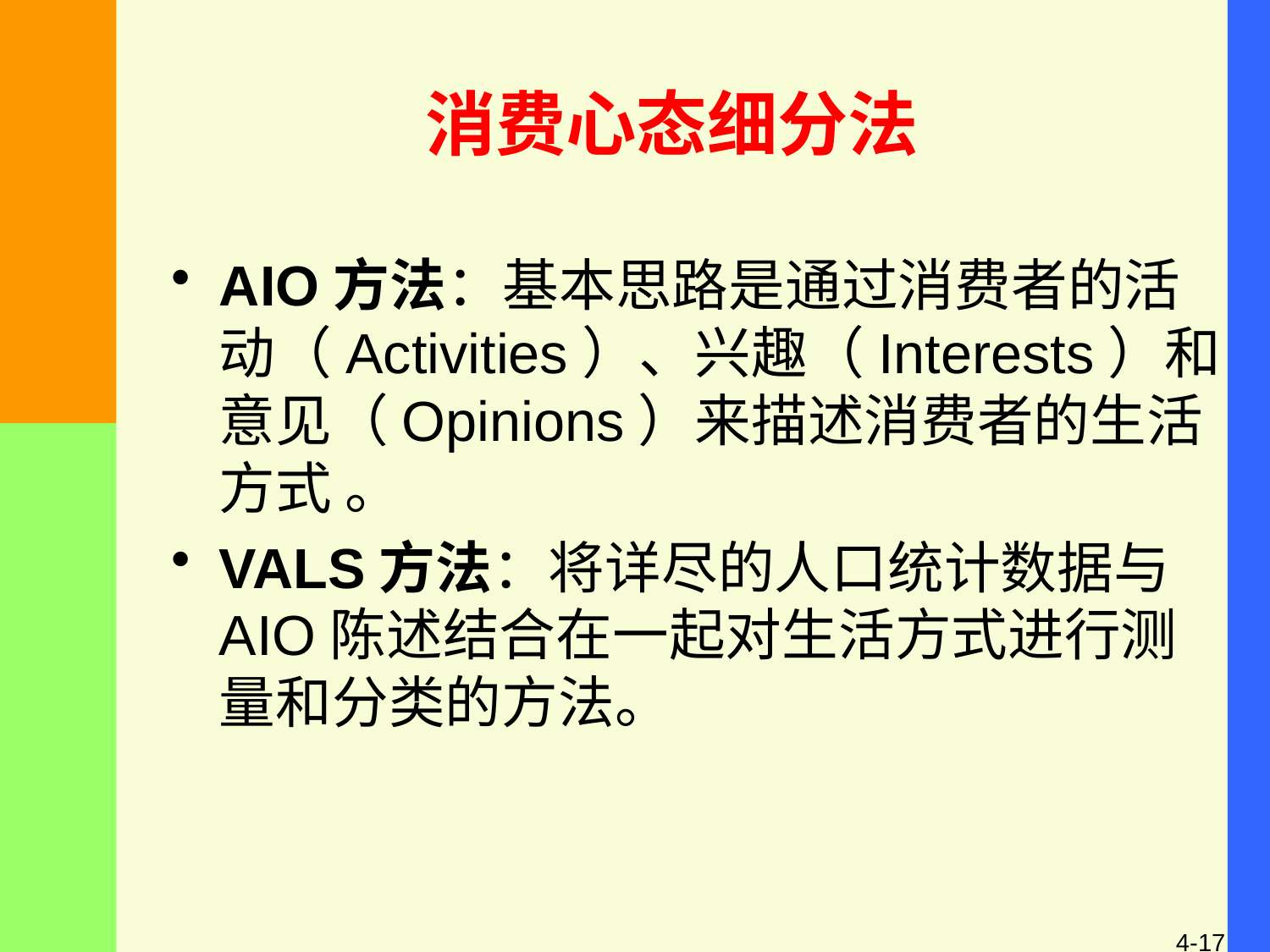

# 消费心态细分法
AIO方法：基本思路是通过消费者的活动（Activities）、兴趣（Interests）和意见（Opinions）来描述消费者的生活方式 。
VALS方法：将详尽的人口统计数据与AIO陈述结合在一起对生活方式进行测量和分类的方法。

4-17